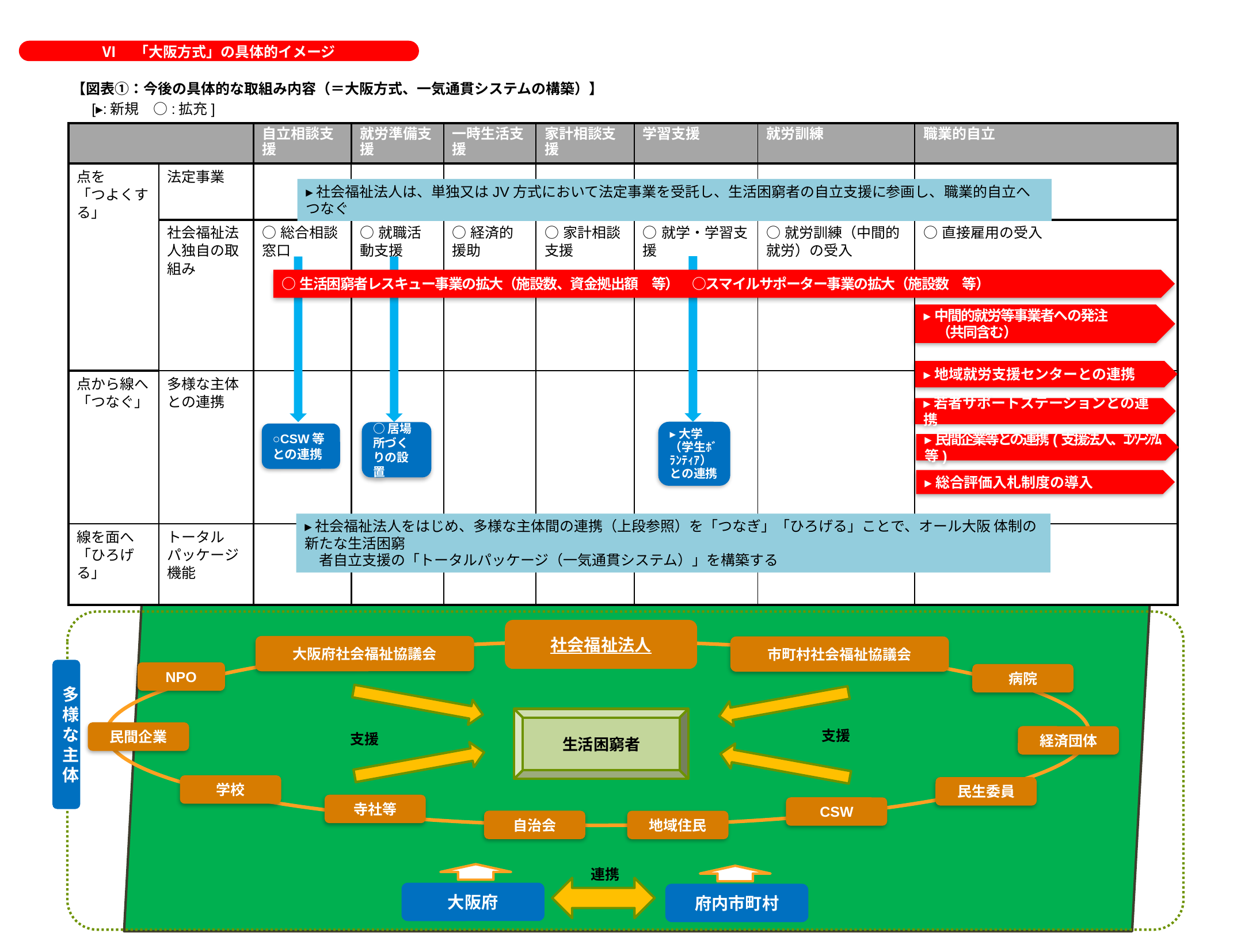

Ⅵ　「大阪方式」の具体的イメージ
【図表①：今後の具体的な取組み内容（＝大阪方式、一気通貫システムの構築）】
[▸:新規　○:拡充]
|  |  | 自立相談支援 | 就労準備支援 | 一時生活支援 | 家計相談支援 | 学習支援 | 就労訓練 | 職業的自立 |
| --- | --- | --- | --- | --- | --- | --- | --- | --- |
| 点を 「つよくする」 | 法定事業 |  |  |  |  |  |  |  |
|  | 社会福祉法人独自の取組み | ○総合相談窓口 | ○就職活動支援 | ○経済的援助 | ○家計相談支援 | ○就学・学習支援 | ○就労訓練（中間的就労）の受入 | ○直接雇用の受入 |
| 点から線へ 「つなぐ」 | 多様な主体との連携 |  |  |  |  |  |  |  |
| 線を面へ 「ひろげる」 | トータルパッケージ機能 |  |  |  |  |  |  |  |
▸社会福祉法人は、単独又はJV方式において法定事業を受託し、生活困窮者の自立支援に参画し、職業的自立へつなぐ

○生活困窮者レスキュー事業の拡大（施設数、資金拠出額　等）　○スマイルサポーター事業の拡大（施設数　等）
▸中間的就労等事業者への発注
　（共同含む）
▸地域就労支援センターとの連携
▸若者サポートステーションとの連携
▸大学（学生ﾎﾞﾗﾝﾃｨｱ）との連携
○居場所づくりの設置
○CSW等との連携
▸民間企業等との連携(支援法人、ｺﾝｿｰｼｱﾑ等)
▸総合評価入札制度の導入
▸社会福祉法人をはじめ、多様な主体間の連携（上段参照）を「つなぎ」「ひろげる」ことで、オール大阪 体制の新たな生活困窮
　者自立支援の「トータルパッケージ（一気通貫システム）」を構築する

【図表②：府域における生活困窮者自立支援制度の将来像（イメージ）】

社会福祉法人
大阪府社会福祉協議会
市町村社会福祉協議会

多様な主体
NPO
病院

生活困窮者
支援
民間企業
支援
経済団体

学校
民生委員
寺社等
CSW
自治会
地域住民

連携

大阪府
府内市町村